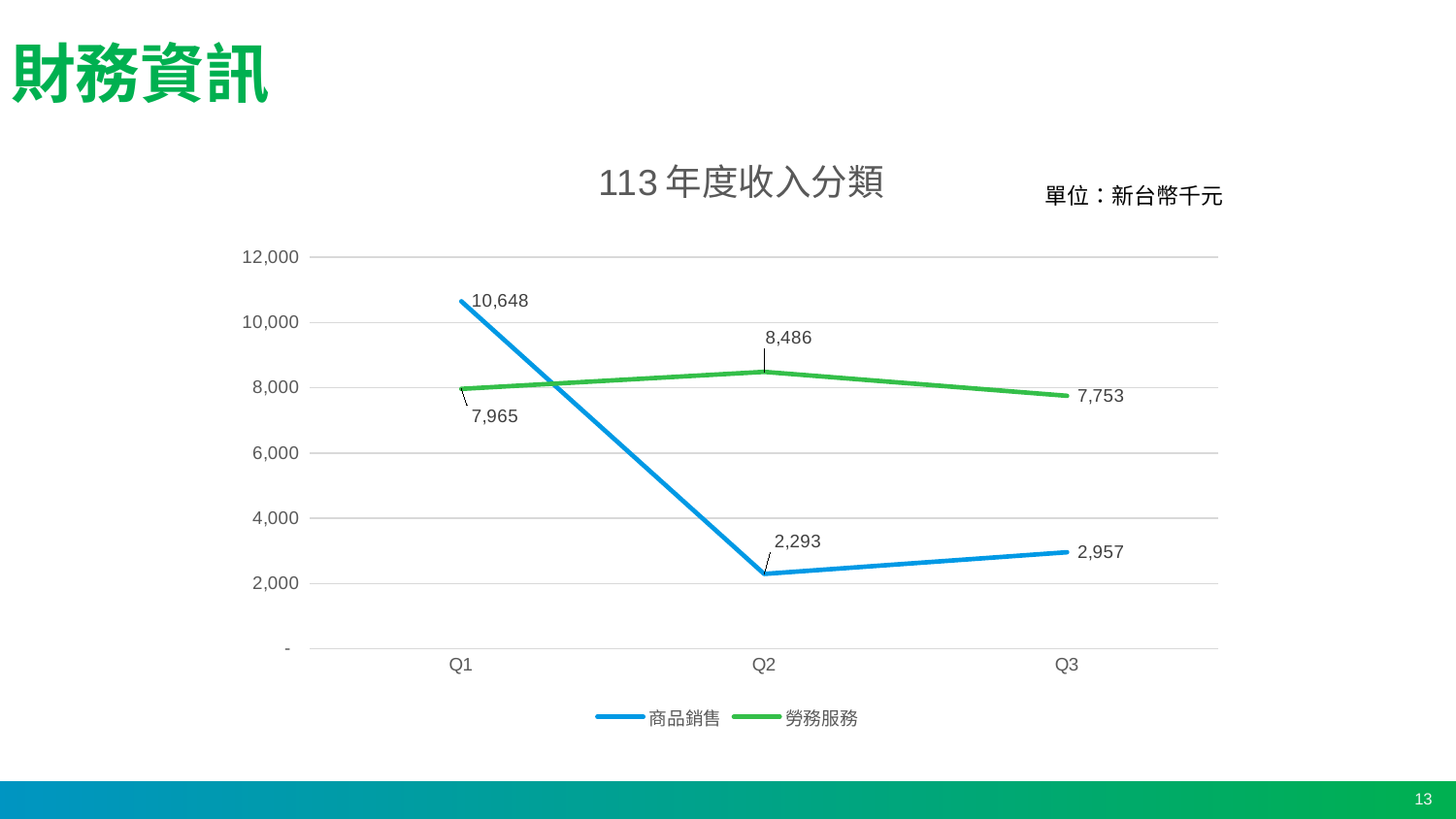

# 財務資訊

### Chart: 113年度收入分類

| Category | 商品銷售 | 勞務服務 |
|---|---|---|
| Q1 | 10648.0 | 7965.0 |
| Q2 | 2293.0 | 8486.0 |
| Q3 | 2957.0 | 7753.0 |
單位：新台幣千元